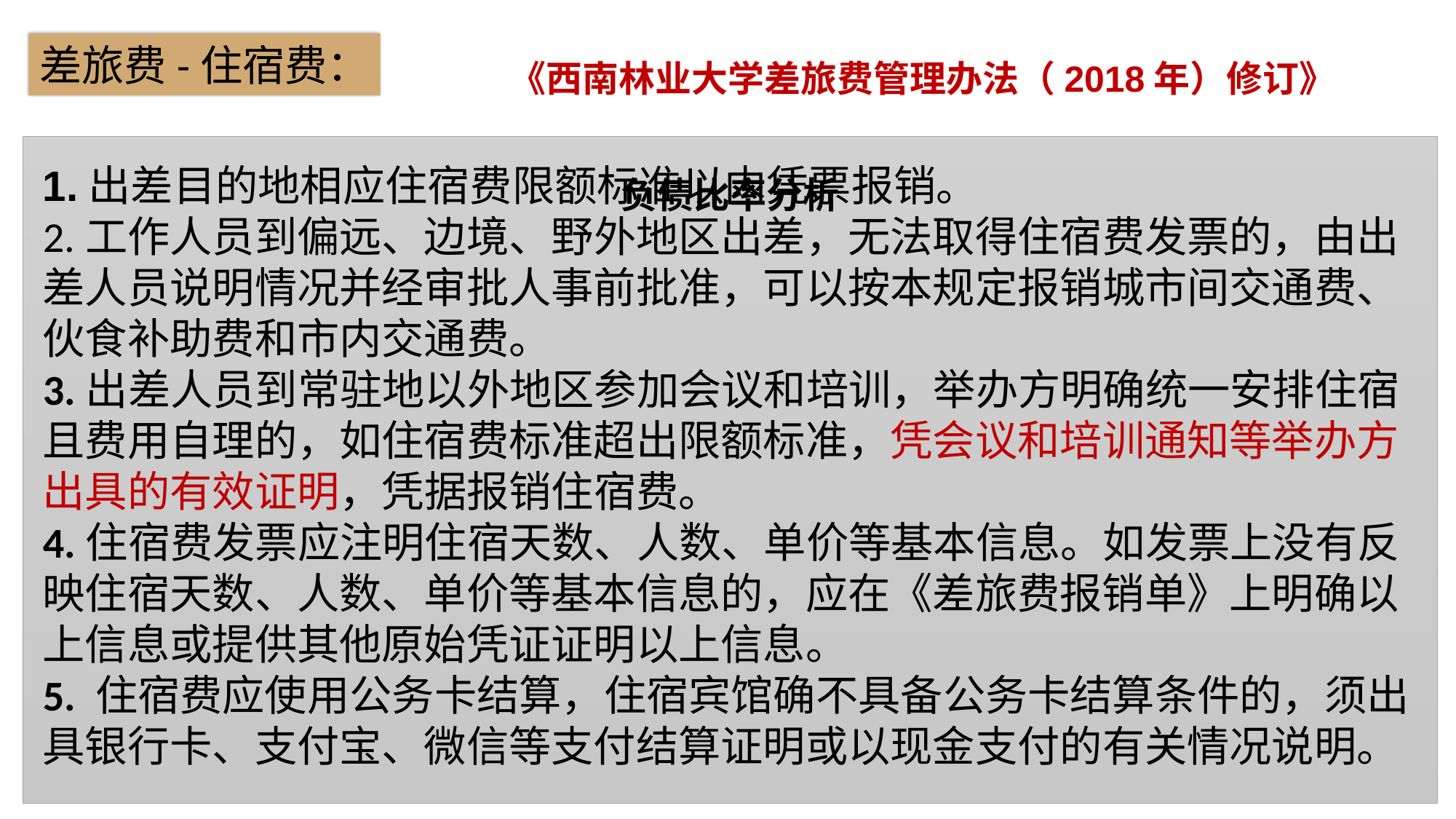

差旅费-住宿费：
《西南林业大学差旅费管理办法（2018年）修订》

### Chart: 负债比率分析

| Category |
|---|
1.出差目的地相应住宿费限额标准以内凭票报销。
2.工作人员到偏远、边境、野外地区出差，无法取得住宿费发票的，由出差人员说明情况并经审批人事前批准，可以按本规定报销城市间交通费、伙食补助费和市内交通费。
3.出差人员到常驻地以外地区参加会议和培训，举办方明确统一安排住宿且费用自理的，如住宿费标准超出限额标准，凭会议和培训通知等举办方出具的有效证明，凭据报销住宿费。
4.住宿费发票应注明住宿天数、人数、单价等基本信息。如发票上没有反映住宿天数、人数、单价等基本信息的，应在《差旅费报销单》上明确以上信息或提供其他原始凭证证明以上信息。
5. 住宿费应使用公务卡结算，住宿宾馆确不具备公务卡结算条件的，须出具银行卡、支付宝、微信等支付结算证明或以现金支付的有关情况说明。